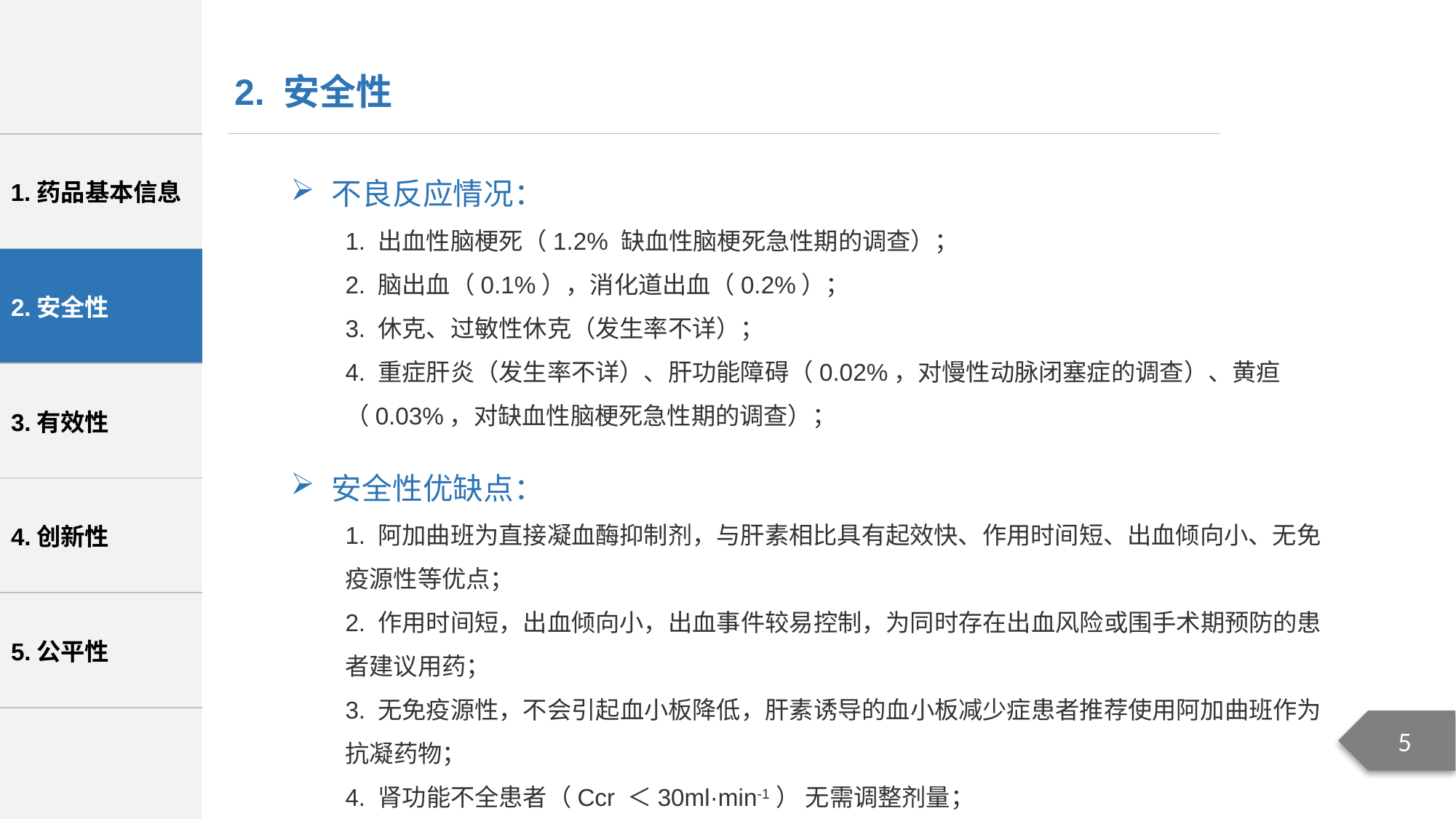

2. 安全性
不良反应情况：
1. 出血性脑梗死（1.2% 缺血性脑梗死急性期的调查）；
2. 脑出血（0.1%），消化道出血（0.2%）；
3. 休克、过敏性休克（发生率不详）；
4. 重症肝炎（发生率不详）、肝功能障碍（0.02%，对慢性动脉闭塞症的调查）、黄疸（0.03%，对缺血性脑梗死急性期的调查）；

安全性优缺点：
1. 阿加曲班为直接凝血酶抑制剂，与肝素相比具有起效快、作用时间短、出血倾向小、无免疫源性等优点；
2. 作用时间短，出血倾向小，出血事件较易控制，为同时存在出血风险或围手术期预防的患者建议用药；
3. 无免疫源性，不会引起血小板降低，肝素诱导的血小板减少症患者推荐使用阿加曲班作为抗凝药物；
4. 肾功能不全患者（Ccr ＜30ml·min-1） 无需调整剂量；